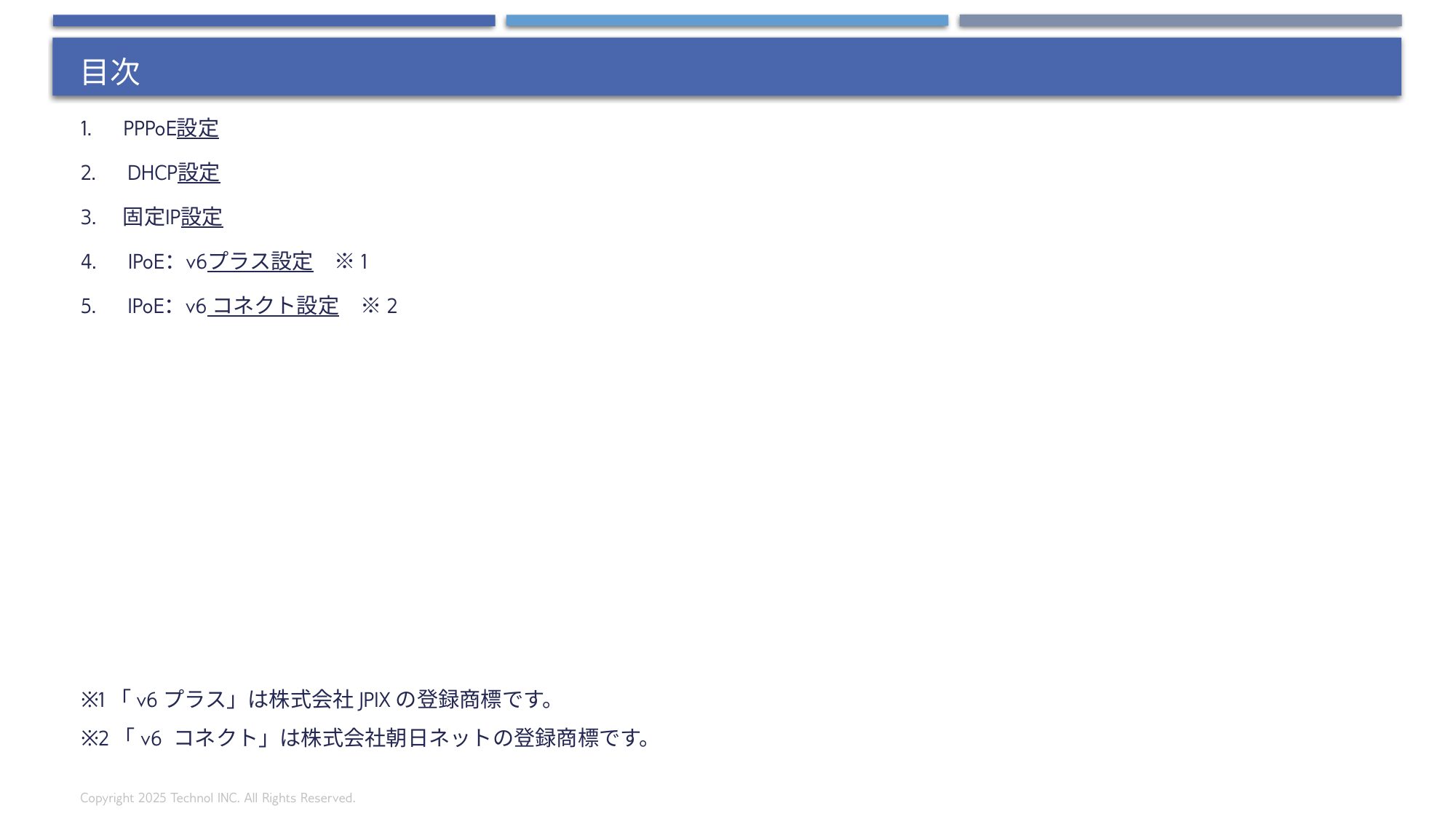

# 目次
1.　PPPoE設定
2.　DHCP設定
3.　固定IP設定
4.　IPoE：v6プラス設定　※1
5.　IPoE：v6 コネクト設定　※2

※1「v6プラス」は株式会社JPIXの登録商標です。
※2「v6 コネクト」は株式会社朝日ネットの登録商標です。
Copyright 2025 Technol INC. All Rights Reserved.